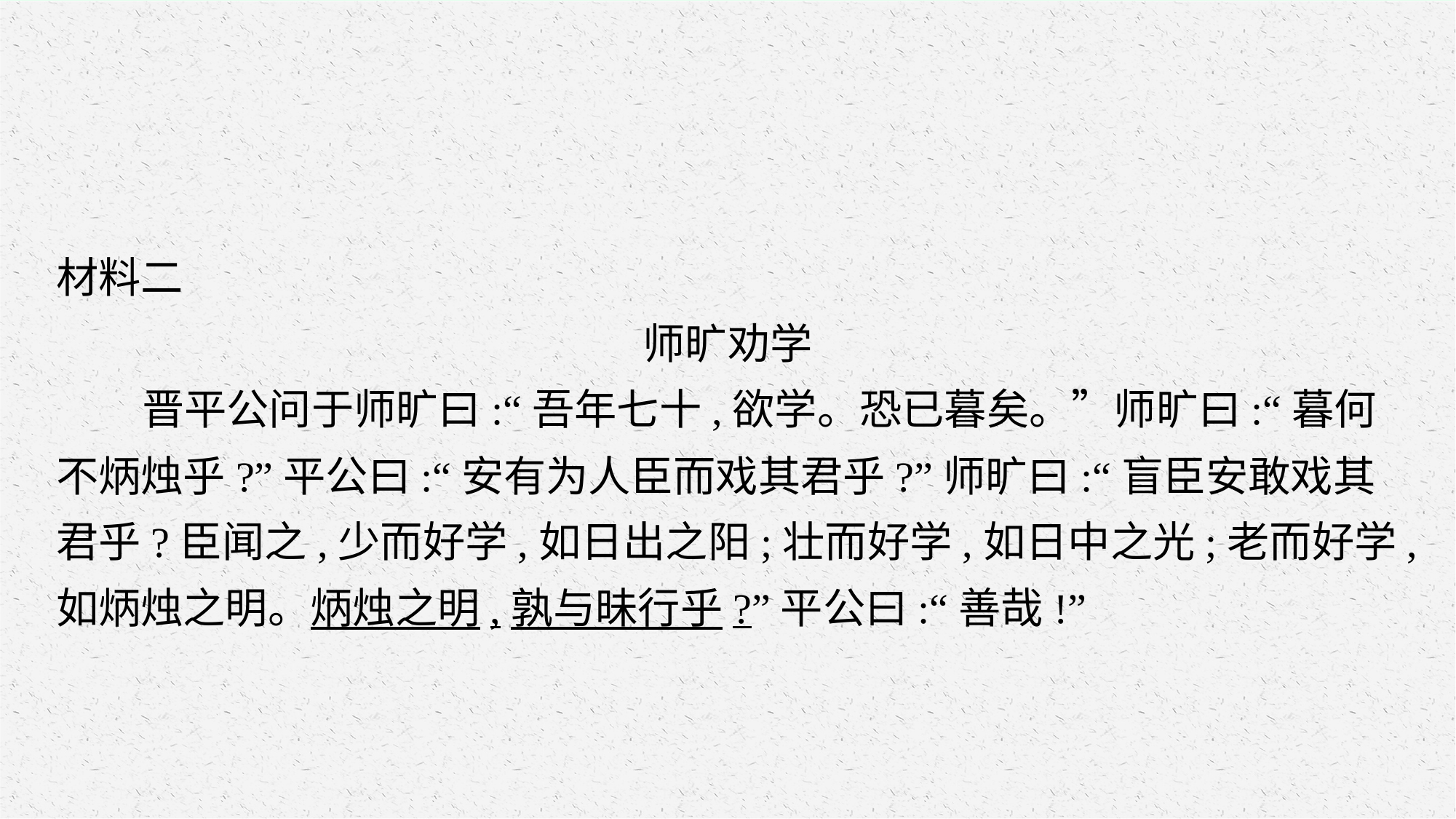

材料二
师旷劝学
        晋平公问于师旷曰:“吾年七十,欲学。恐已暮矣。”师旷曰:“暮何不炳烛乎?”平公曰:“安有为人臣而戏其君乎?”师旷曰:“盲臣安敢戏其君乎?臣闻之,少而好学,如日出之阳;壮而好学,如日中之光;老而好学,如炳烛之明。炳烛之明,孰与昧行乎?”平公曰:“善哉!”